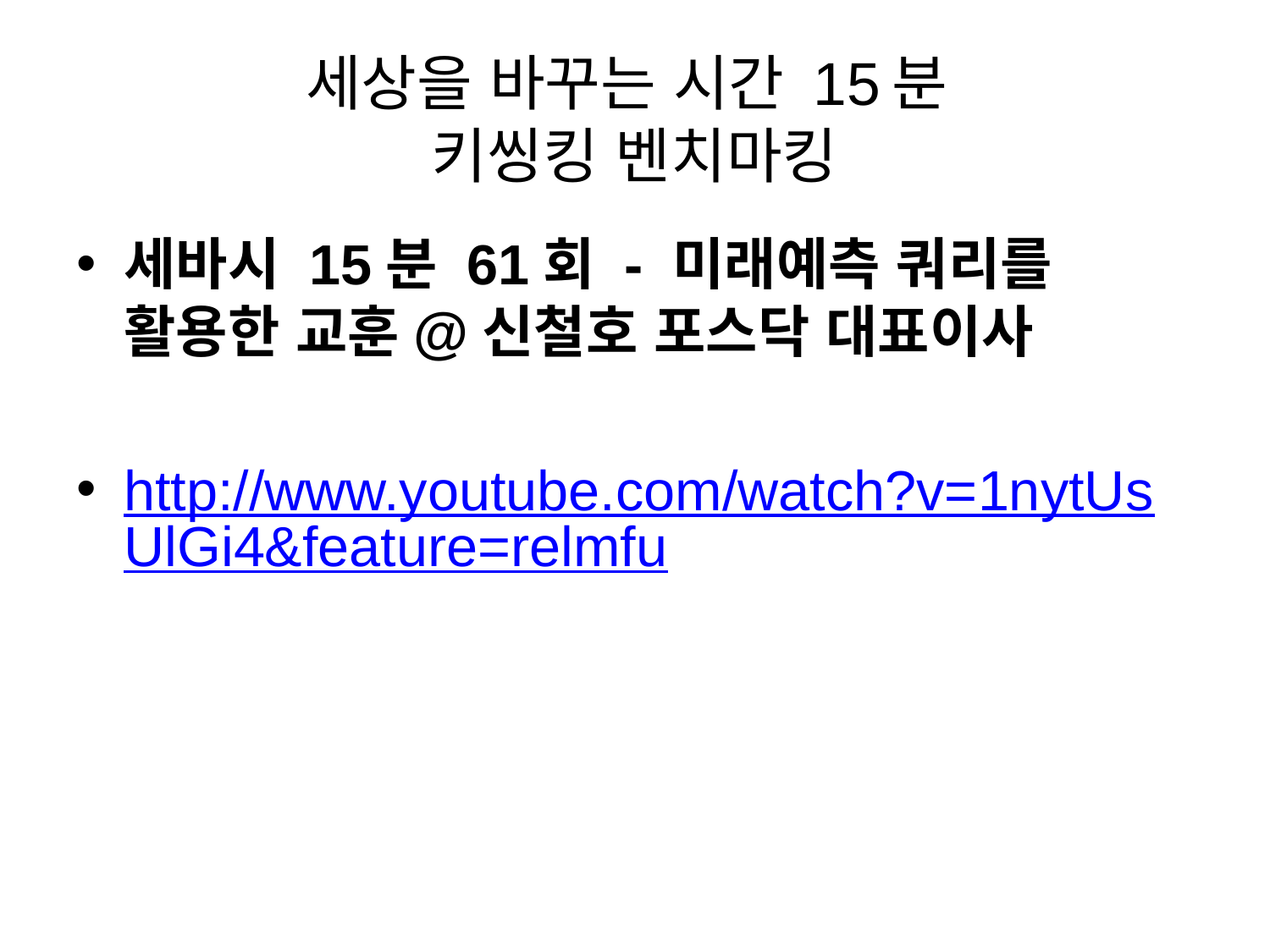

# 세상을 바꾸는 시간 15분 키씽킹 벤치마킹
세바시 15분 61회 - 미래예측 쿼리를 활용한 교훈@신철호 포스닥 대표이사

http://www.youtube.com/watch?v=1nytUsUlGi4&feature=relmfu